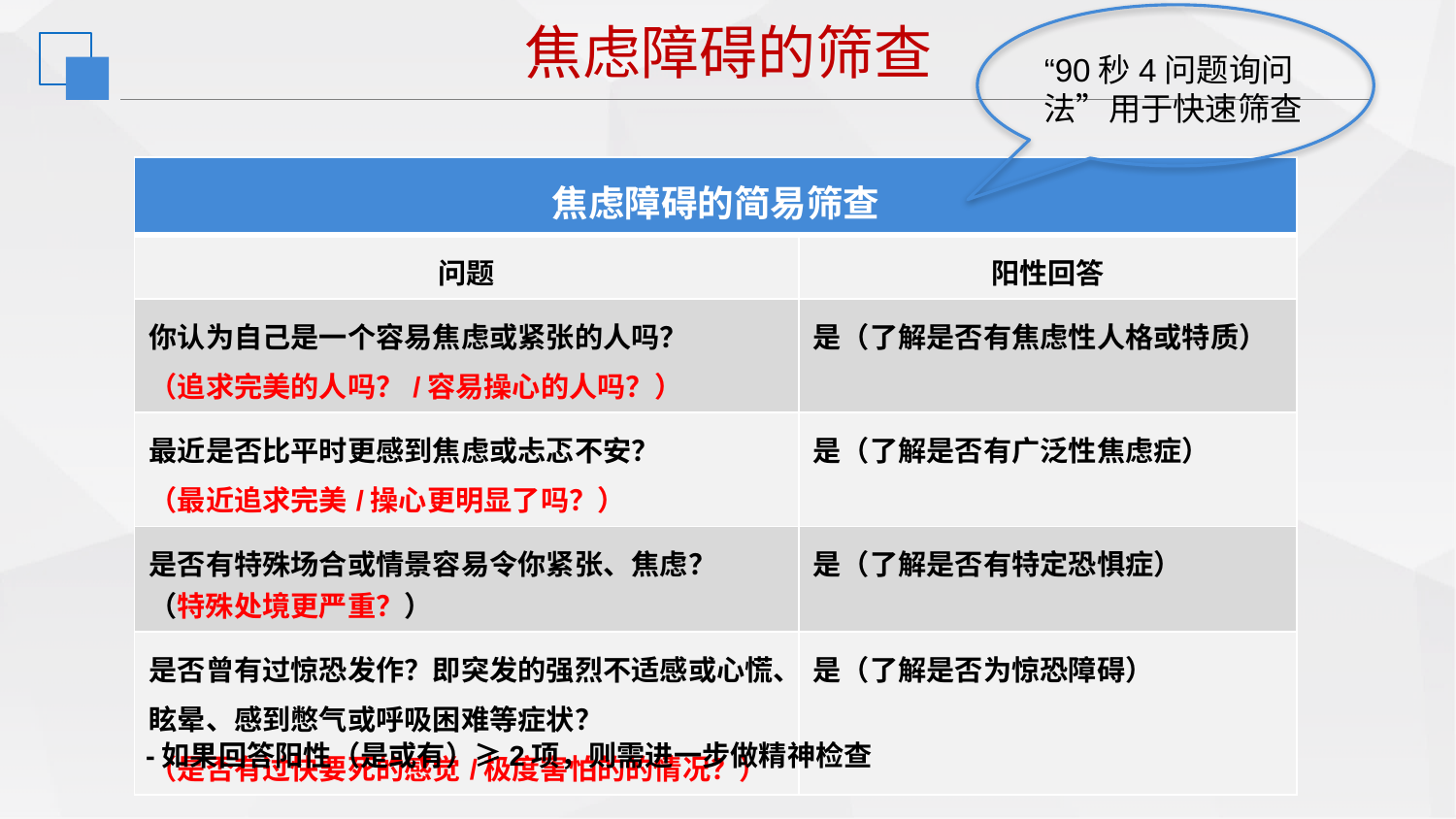

# 焦虑障碍的筛查
“90秒4问题询问法”用于快速筛查

| 焦虑障碍的简易筛查 |  |
| --- | --- |
| 问题 | 阳性回答 |
| 你认为自己是一个容易焦虑或紧张的人吗？ （追求完美的人吗？/容易操心的人吗？） | 是（了解是否有焦虑性人格或特质） |
| 最近是否比平时更感到焦虑或忐忑不安？ （最近追求完美/操心更明显了吗？） | 是（了解是否有广泛性焦虑症） |
| 是否有特殊场合或情景容易令你紧张、焦虑？ （特殊处境更严重？） | 是（了解是否有特定恐惧症） |
| 是否曾有过惊恐发作？即突发的强烈不适感或心慌、眩晕、感到憋气或呼吸困难等症状？ （是否有过快要死的感觉/极度害怕的的情况？） | 是（了解是否为惊恐障碍） |
-如果回答阳性（是或有）≥2项，则需进一步做精神检查